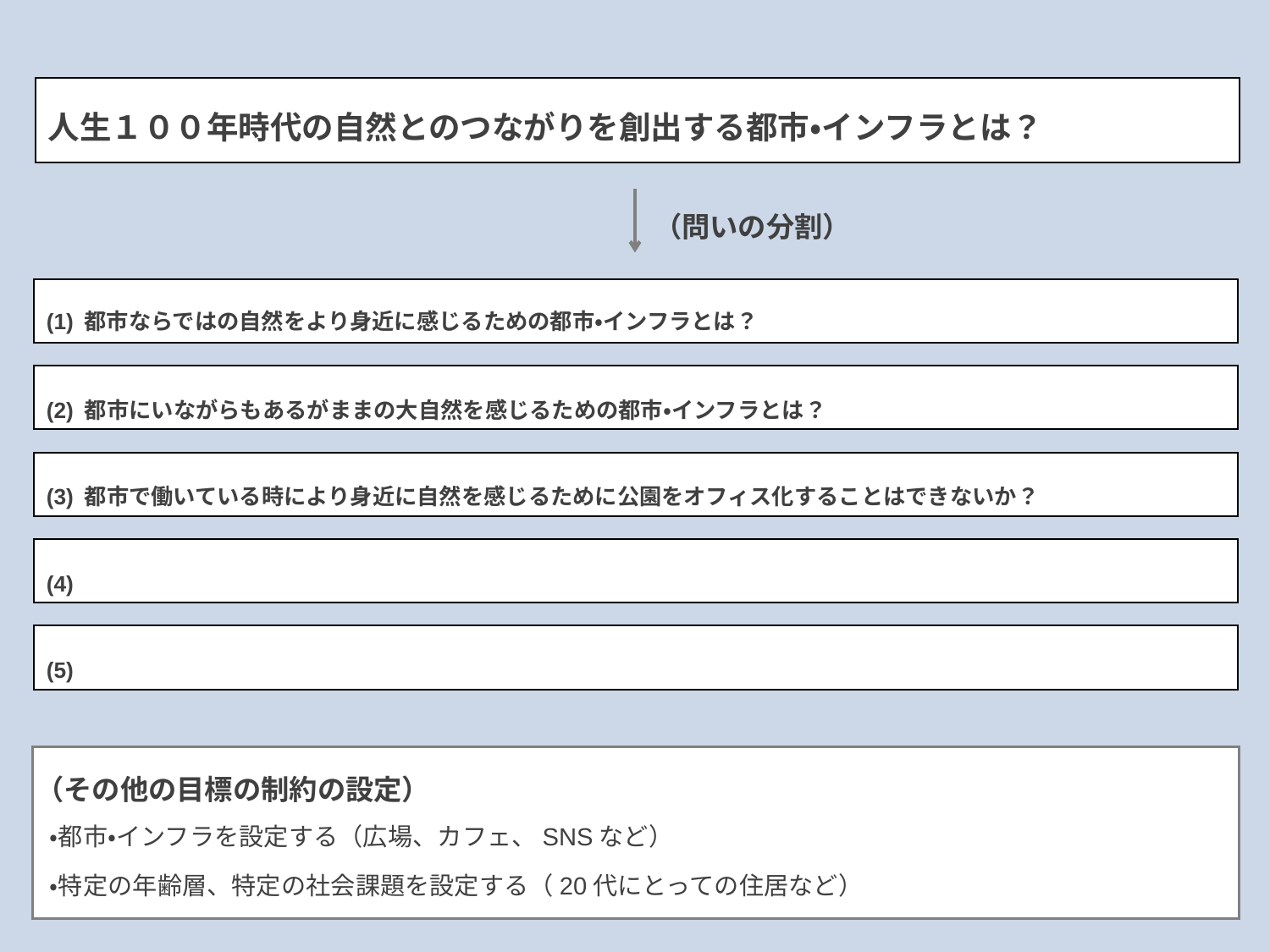

# 人生１００年時代の自然とのつながりを創出する都市・インフラとは？
（問いの分割）
(1) 都市ならではの自然をより身近に感じるための都市・インフラとは？
(2) 都市にいながらもあるがままの大自然を感じるための都市・インフラとは？
(3) 都市で働いている時により身近に自然を感じるために公園をオフィス化することはできないか？
(4)
(5)
（その他の目標の制約の設定）

・都市・インフラを設定する（広場、カフェ、SNSなど）
・特定の年齢層、特定の社会課題を設定する（20代にとっての住居など）